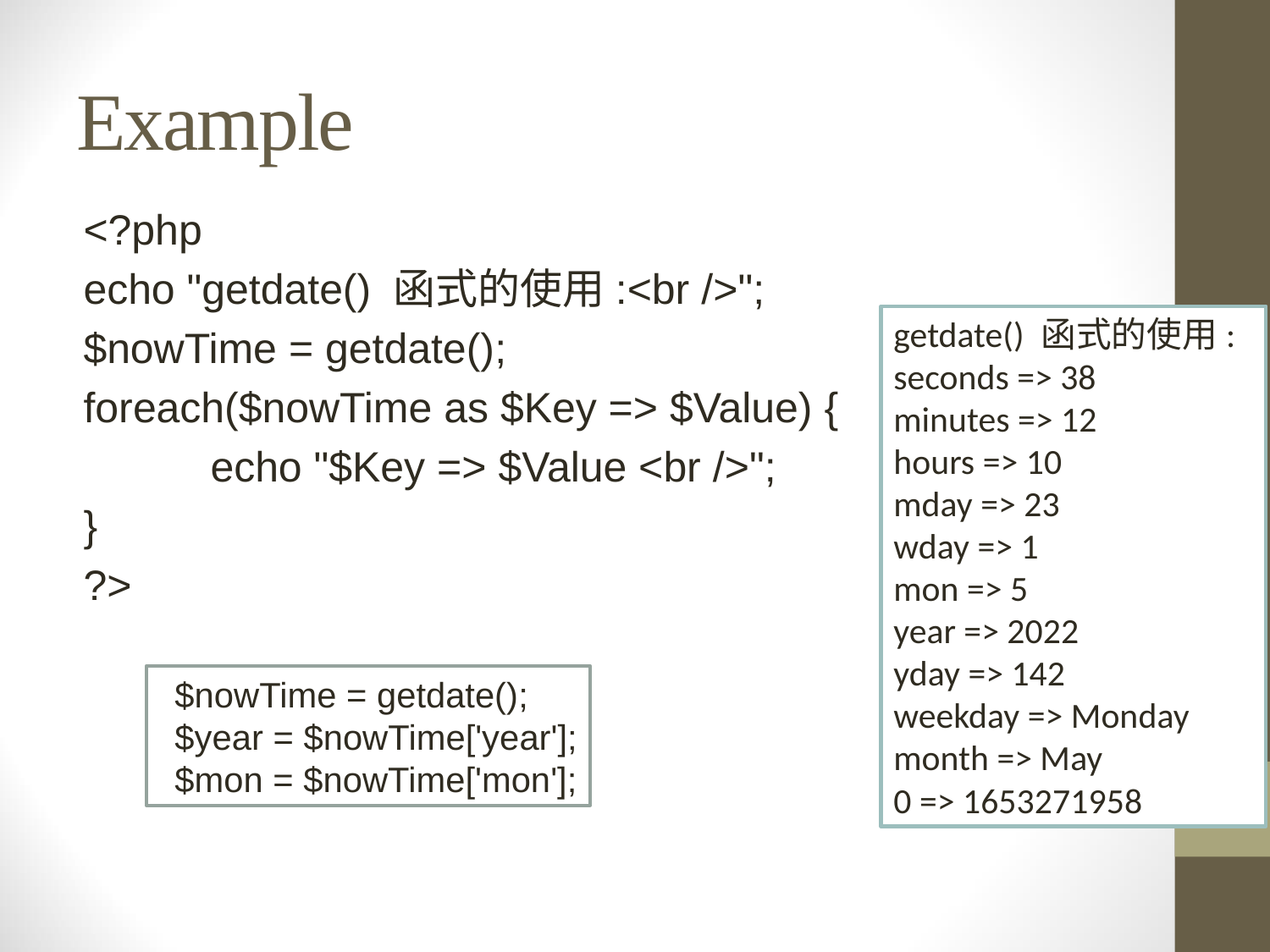

# Example
<?php
echo "getdate() 函式的使用:<br />";
$nowTime = getdate();
foreach($nowTime as $Key => $Value) {
	echo "$Key => $Value <br />";
}
?>

getdate() 函式的使用:
seconds => 38
minutes => 12
hours => 10
mday => 23
wday => 1
mon => 5
year => 2022
yday => 142
weekday => Monday
month => May
0 => 1653271958
$nowTime = getdate();
$year = $nowTime['year'];
$mon = $nowTime['mon'];